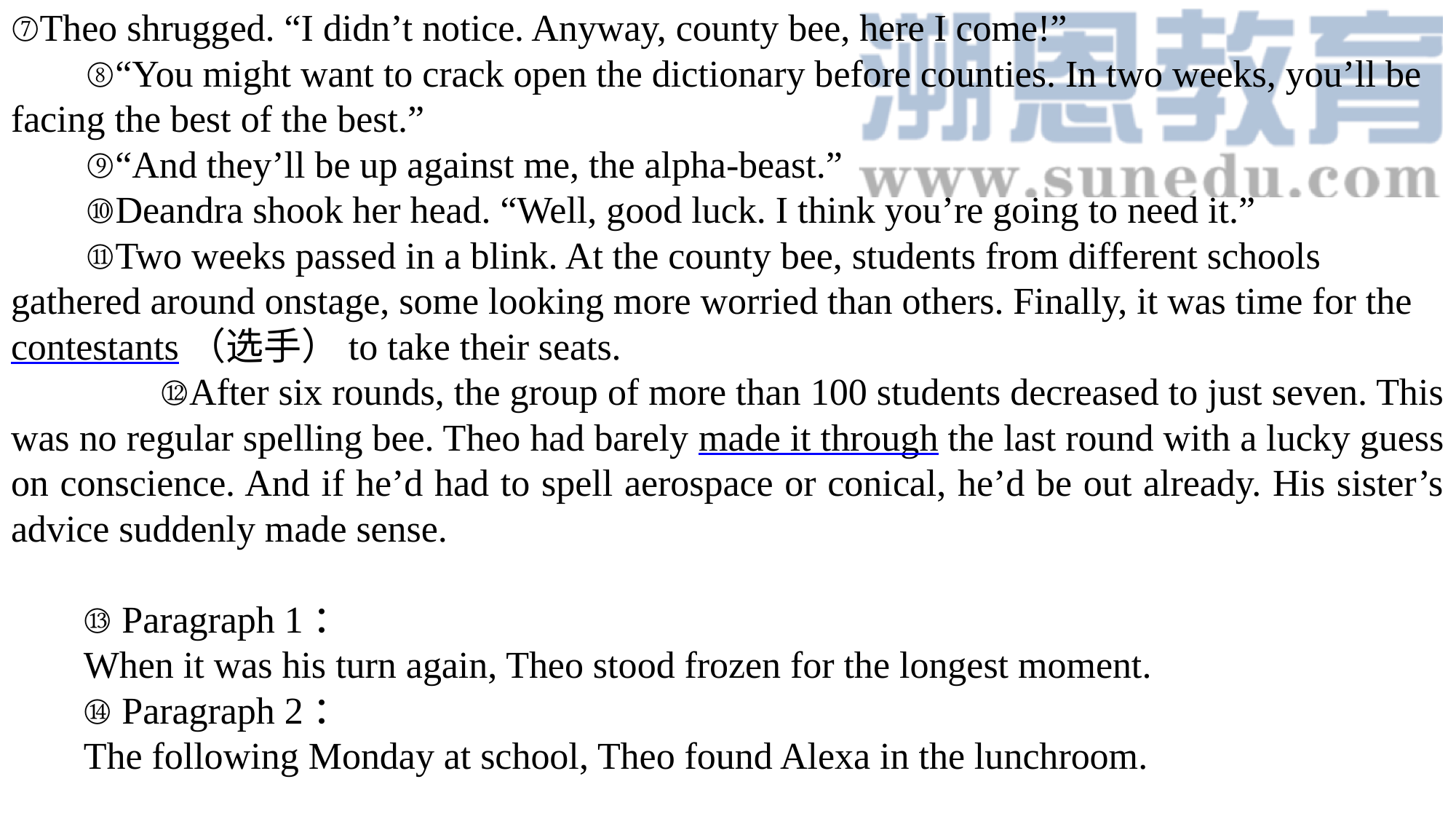

⑦Theo shrugged. “I didn’t notice. Anyway, county bee, here I come!”        ⑧“You might want to crack open the dictionary before counties. In two weeks, you’ll be facing the best of the best.”        ⑨“And they’ll be up against me, the alpha-beast.”        ⑩Deandra shook her head. “Well, good luck. I think you’re going to need it.”        ⑪Two weeks passed in a blink. At the county bee, students from different schools gathered around onstage, some looking more worried than others. Finally, it was time for the contestants（选手）to take their seats.         ⑫After six rounds, the group of more than 100 students decreased to just seven. This was no regular spelling bee. Theo had barely made it through the last round with a lucky guess on conscience. And if he’d had to spell aerospace or conical, he’d be out already. His sister’s advice suddenly made sense.
⑬ Paragraph 1：
When it was his turn again, Theo stood frozen for the longest moment.⑭ Paragraph 2：
The following Monday at school, Theo found Alexa in the lunchroom.